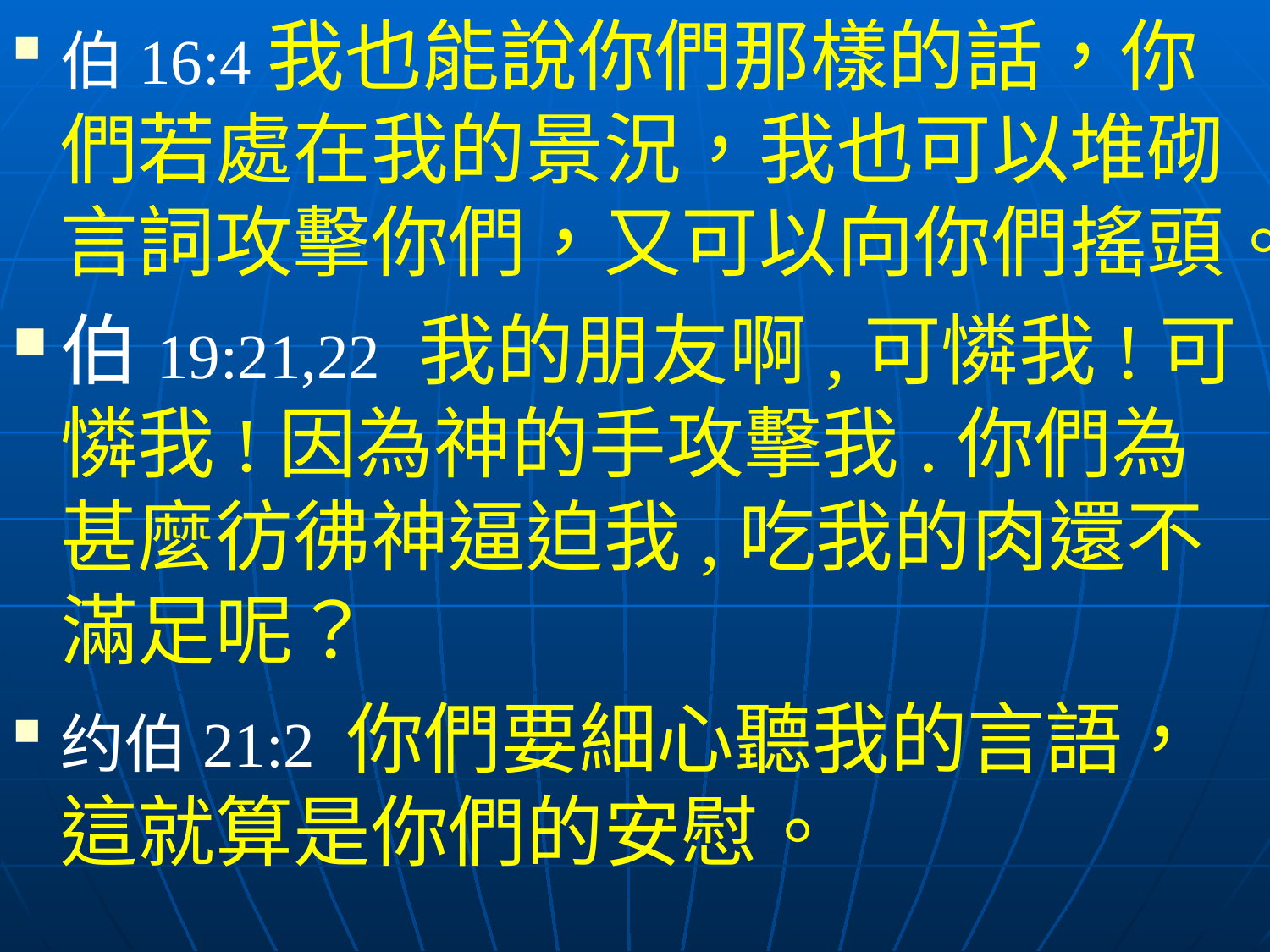

伯16:4我也能說你們那樣的話，你們若處在我的景況，我也可以堆砌言詞攻擊你們，又可以向你們搖頭。
伯19:21,22 我的朋友啊,可憐我!可憐我!因為神的手攻擊我.你們為甚麼彷彿神逼迫我,吃我的肉還不滿足呢？
约伯21:2 你們要細心聽我的言語，這就算是你們的安慰。